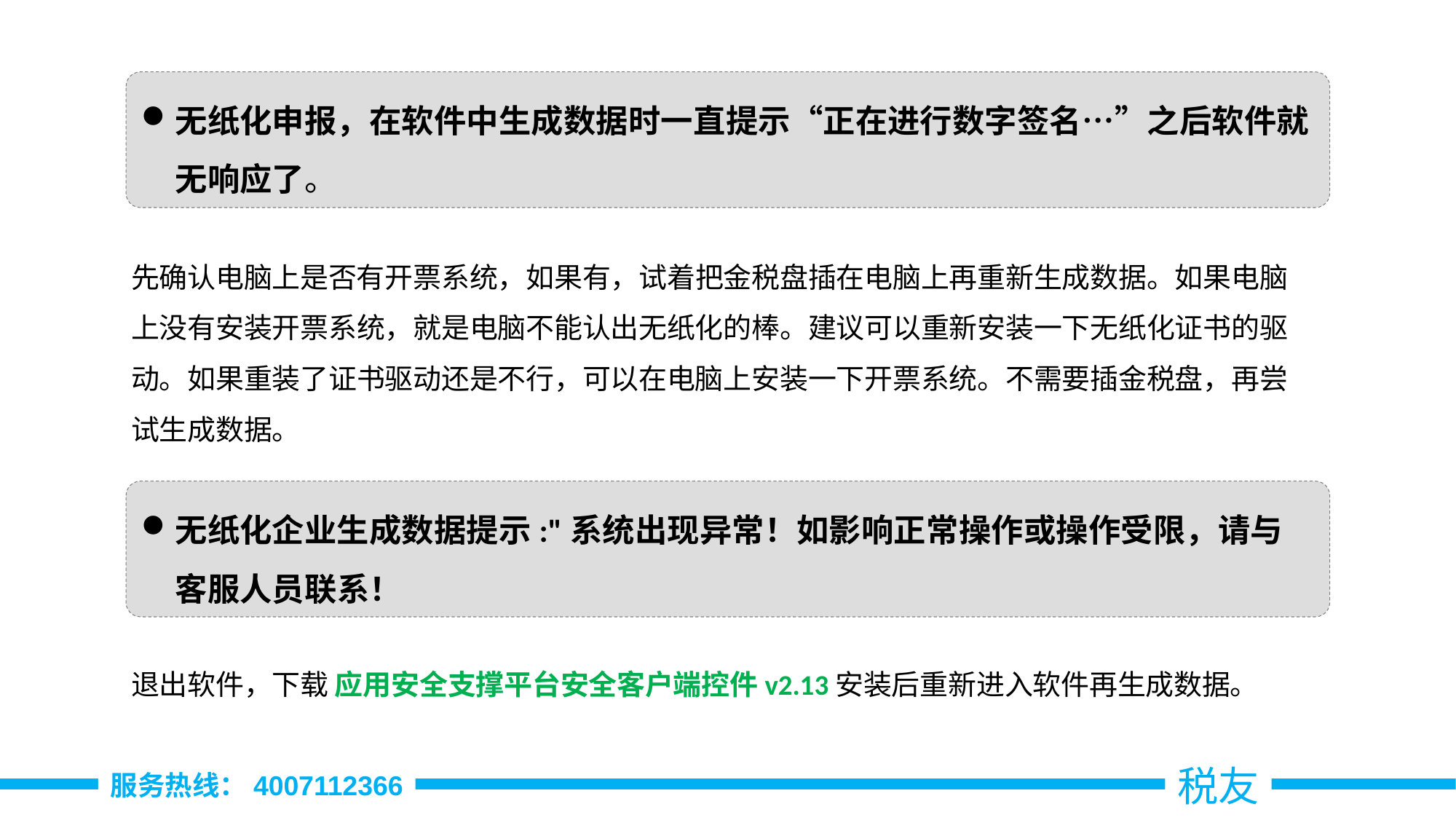

无纸化申报，在软件中生成数据时一直提示“正在进行数字签名…”之后软件就无响应了。
先确认电脑上是否有开票系统，如果有，试着把金税盘插在电脑上再重新生成数据。如果电脑上没有安装开票系统，就是电脑不能认出无纸化的棒。建议可以重新安装一下无纸化证书的驱动。如果重装了证书驱动还是不行，可以在电脑上安装一下开票系统。不需要插金税盘，再尝试生成数据。
无纸化企业生成数据提示:"系统出现异常！如影响正常操作或操作受限，请与客服人员联系！
退出软件，下载 应用安全支撑平台安全客户端控件v2.13安装后重新进入软件再生成数据。